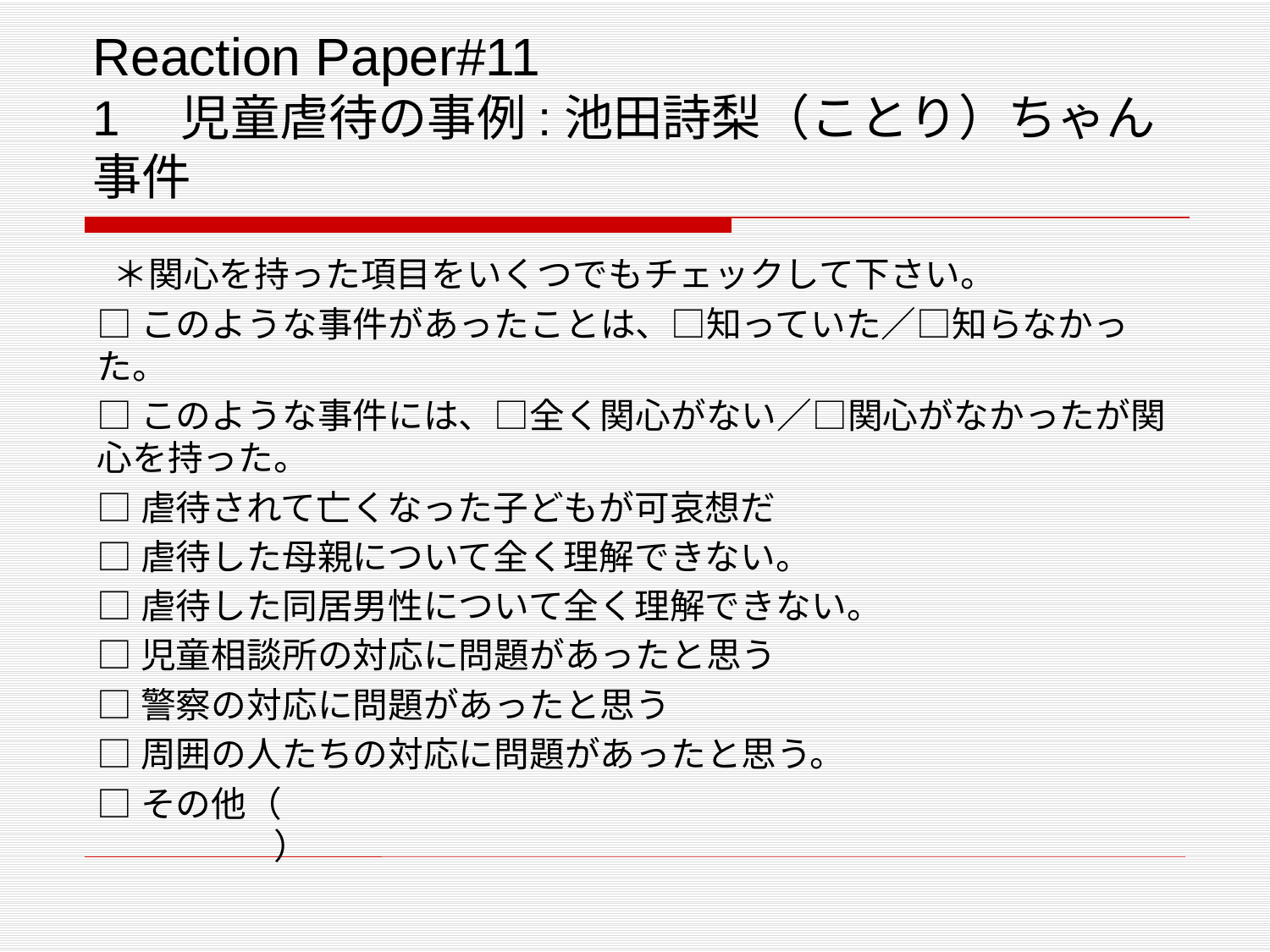

# Reaction Paper#11 1　児童虐待の事例:池田詩梨（ことり）ちゃん事件
 ＊関心を持った項目をいくつでもチェックして下さい。
□このような事件があったことは、□知っていた／□知らなかった。
□このような事件には、□全く関心がない／□関心がなかったが関心を持った。
□虐待されて亡くなった子どもが可哀想だ
□虐待した母親について全く理解できない。
□虐待した同居男性について全く理解できない。
□児童相談所の対応に問題があったと思う
□警察の対応に問題があったと思う
□周囲の人たちの対応に問題があったと思う。
□その他（　　　　　　　　　　　　　　　　　　　　　　　　　　　　　　）